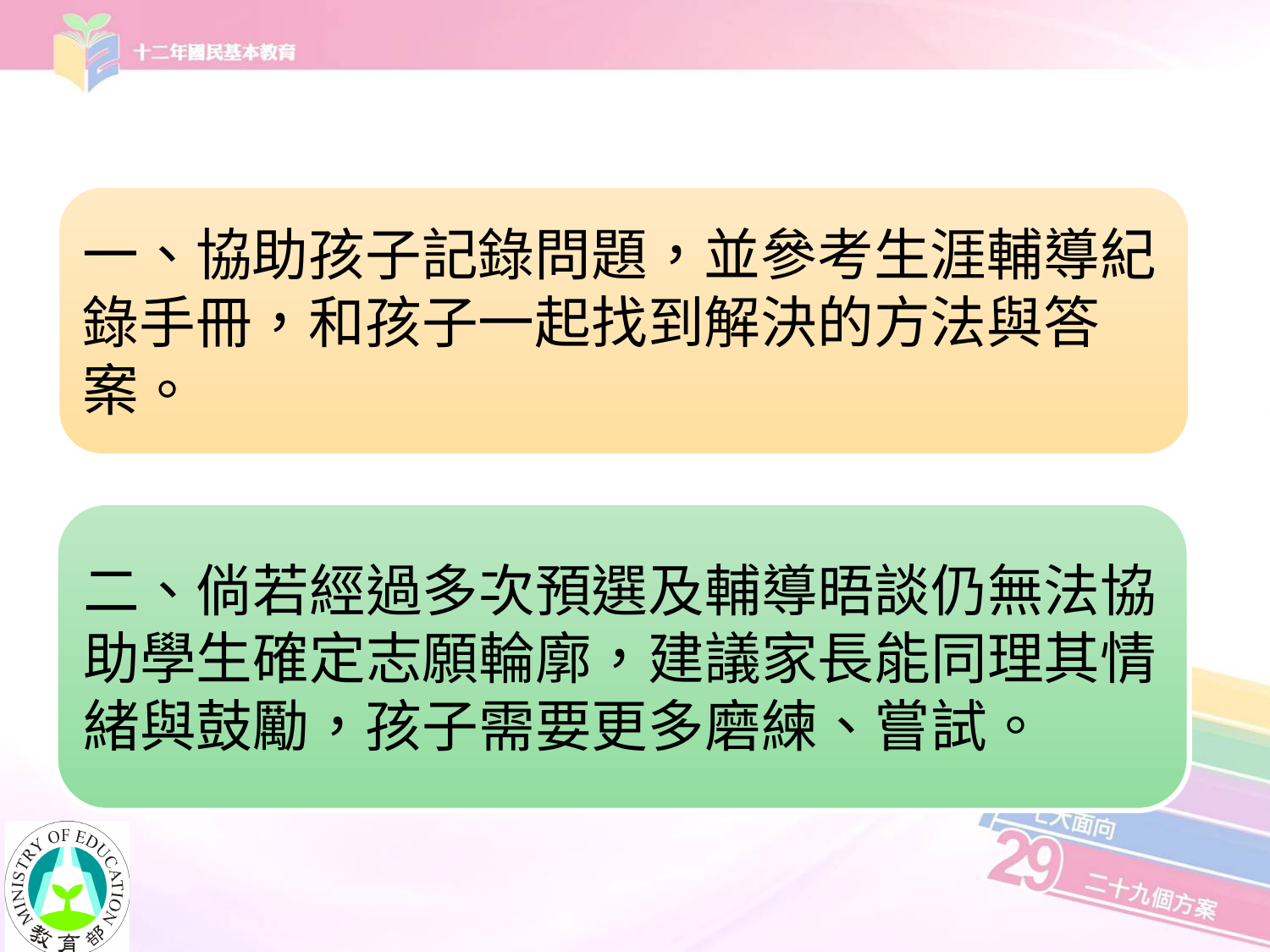

一、協助孩子記錄問題，並參考生涯輔導紀錄手冊，和孩子一起找到解決的方法與答案。
二、倘若經過多次預選及輔導晤談仍無法協助學生確定志願輪廓，建議家長能同理其情緒與鼓勵，孩子需要更多磨練、嘗試。